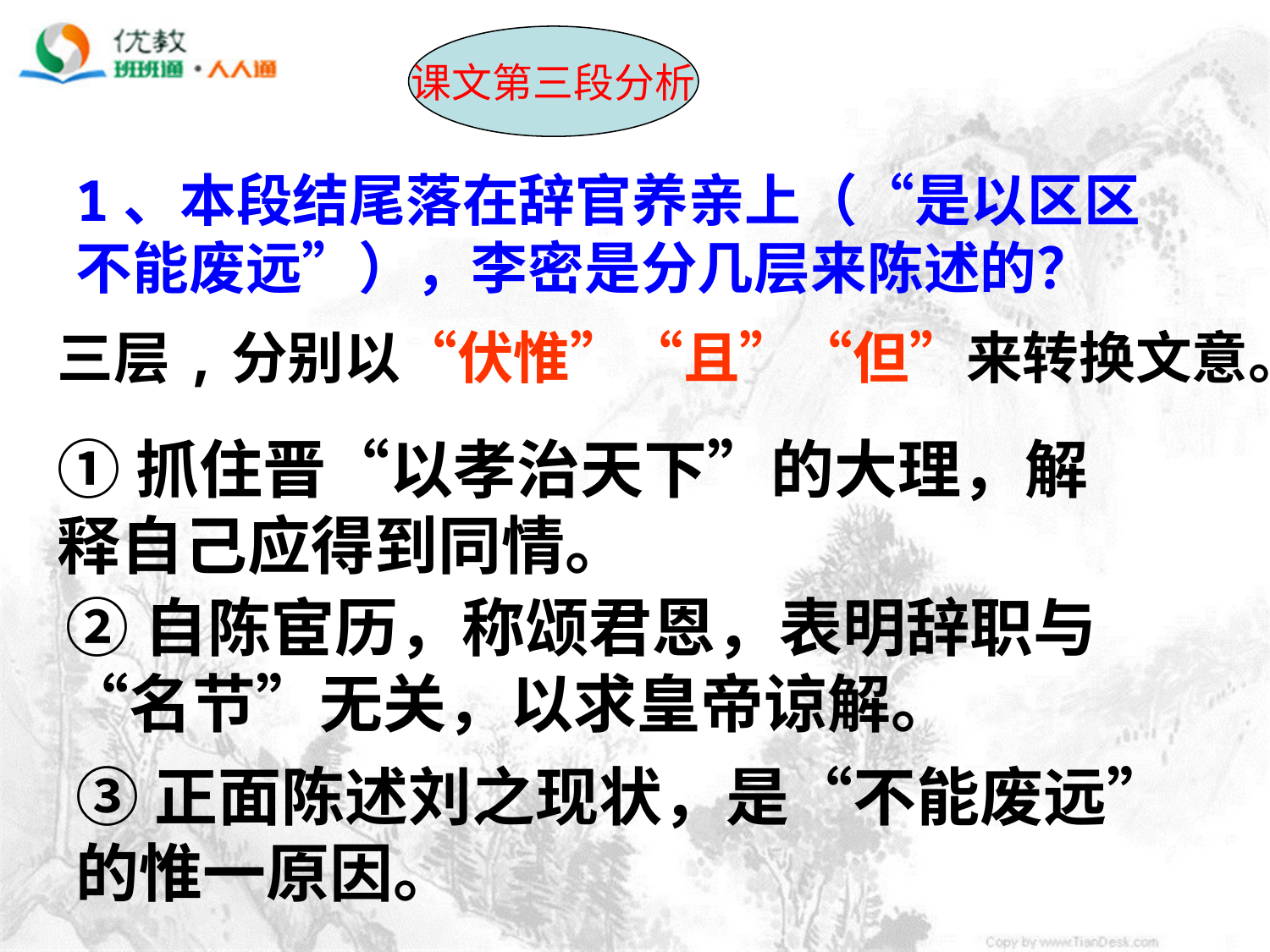

课文第三段分析
1、本段结尾落在辞官养亲上（“是以区区不能废远”），李密是分几层来陈述的？
三层,分别以“伏惟”“且”“但”来转换文意。
①抓住晋“以孝治天下”的大理，解释自己应得到同情。
②自陈宦历，称颂君恩，表明辞职与“名节”无关，以求皇帝谅解。
③正面陈述刘之现状，是“不能废远”的惟一原因。